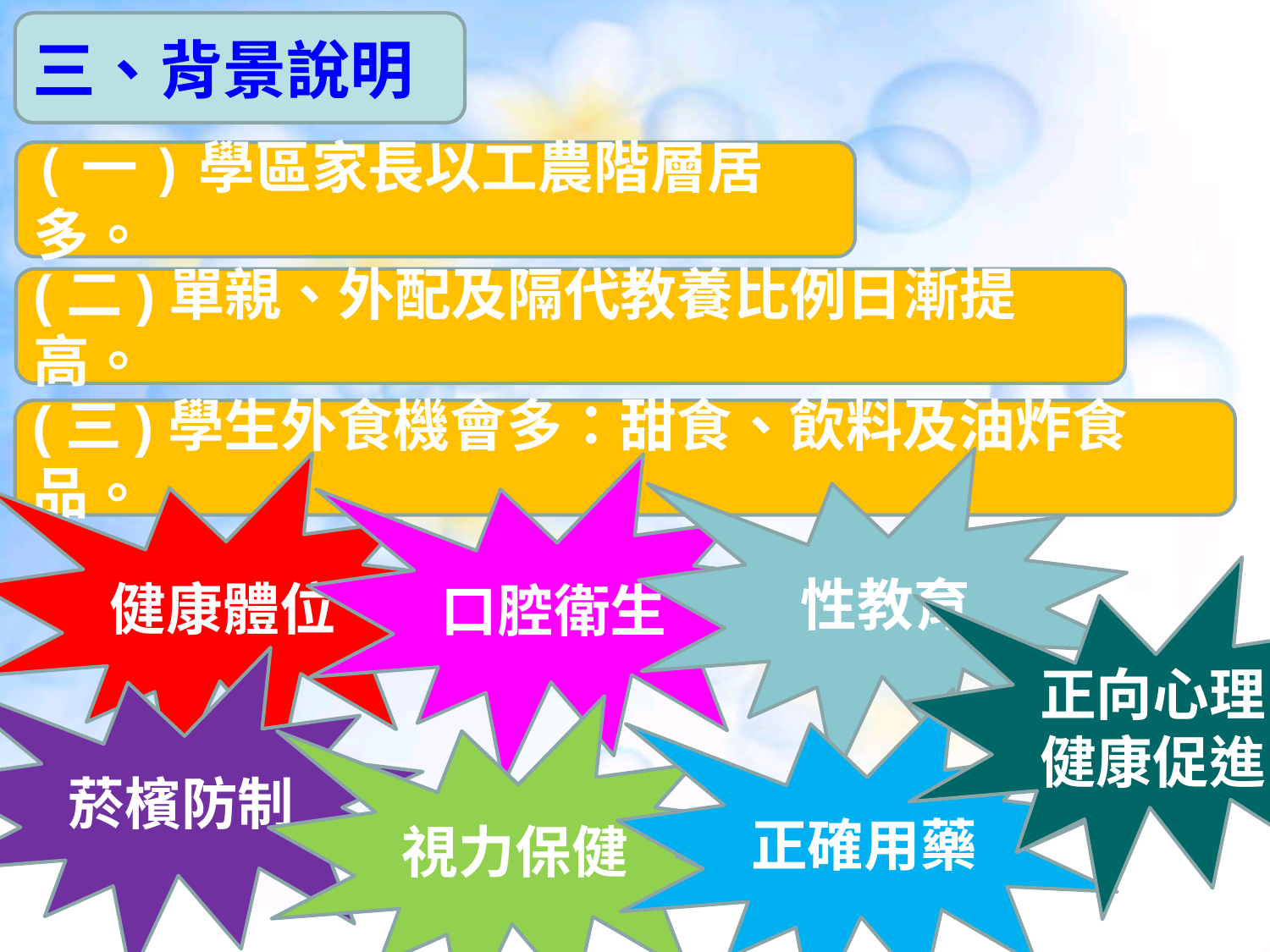

三、背景說明
(一)學區家長以工農階層居多。

(二)單親、外配及隔代教養比例日漸提高。

(三)學生外食機會多：甜食、飲料及油炸食品。
性教育
健康體位
口腔衛生
正向心理
健康促進
菸檳防制
正確用藥
視力保健